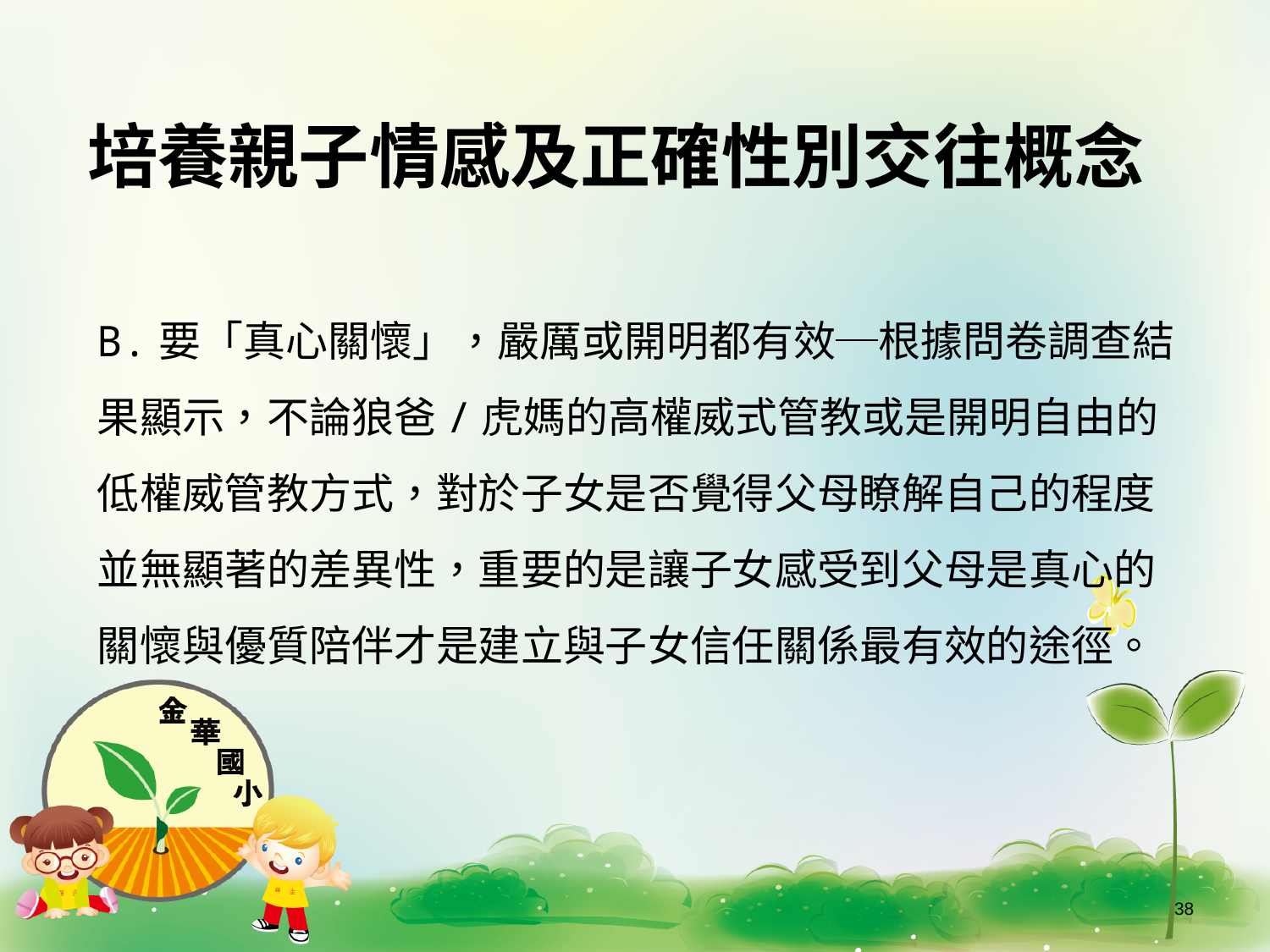

培養親子情感及正確性別交往概念

B.要「真心關懷」，嚴厲或開明都有效─根據問卷調查結果顯示，不論狼爸/虎媽的高權威式管教或是開明自由的低權威管教方式，對於子女是否覺得父母瞭解自己的程度並無顯著的差異性，重要的是讓子女感受到父母是真心的關懷與優質陪伴才是建立與子女信任關係最有效的途徑。

38